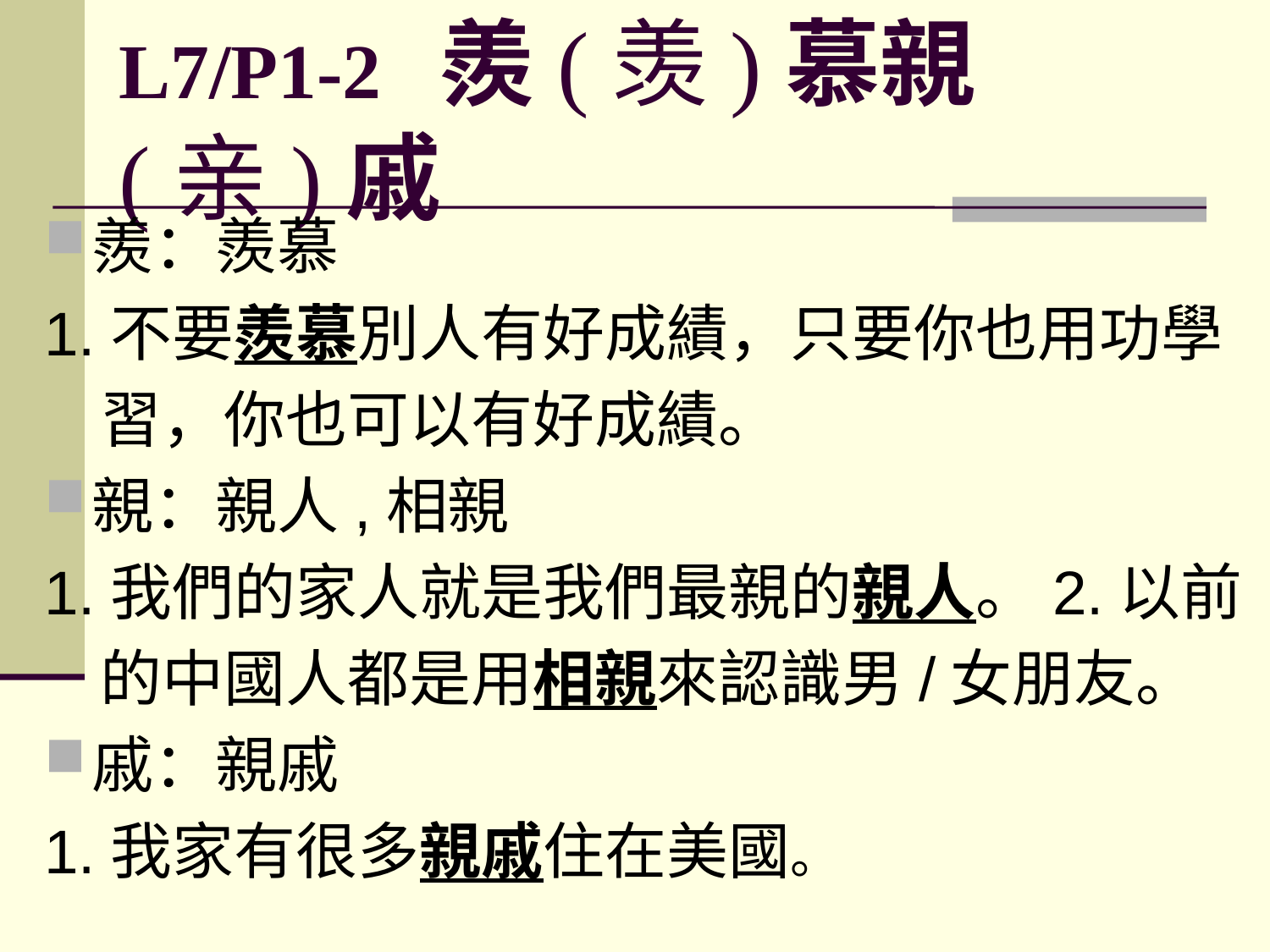

# L7/P1-2  羨(羡)慕親(亲)戚
羨：羨慕
1.不要羨慕別人有好成績，只要你也用功學
   習，你也可以有好成績。
親：親人,相親
1.我們的家人就是我們最親的親人。2.以前
   的中國人都是用相親來認識男/女朋友。
戚：親戚
1.我家有很多親戚住在美國。